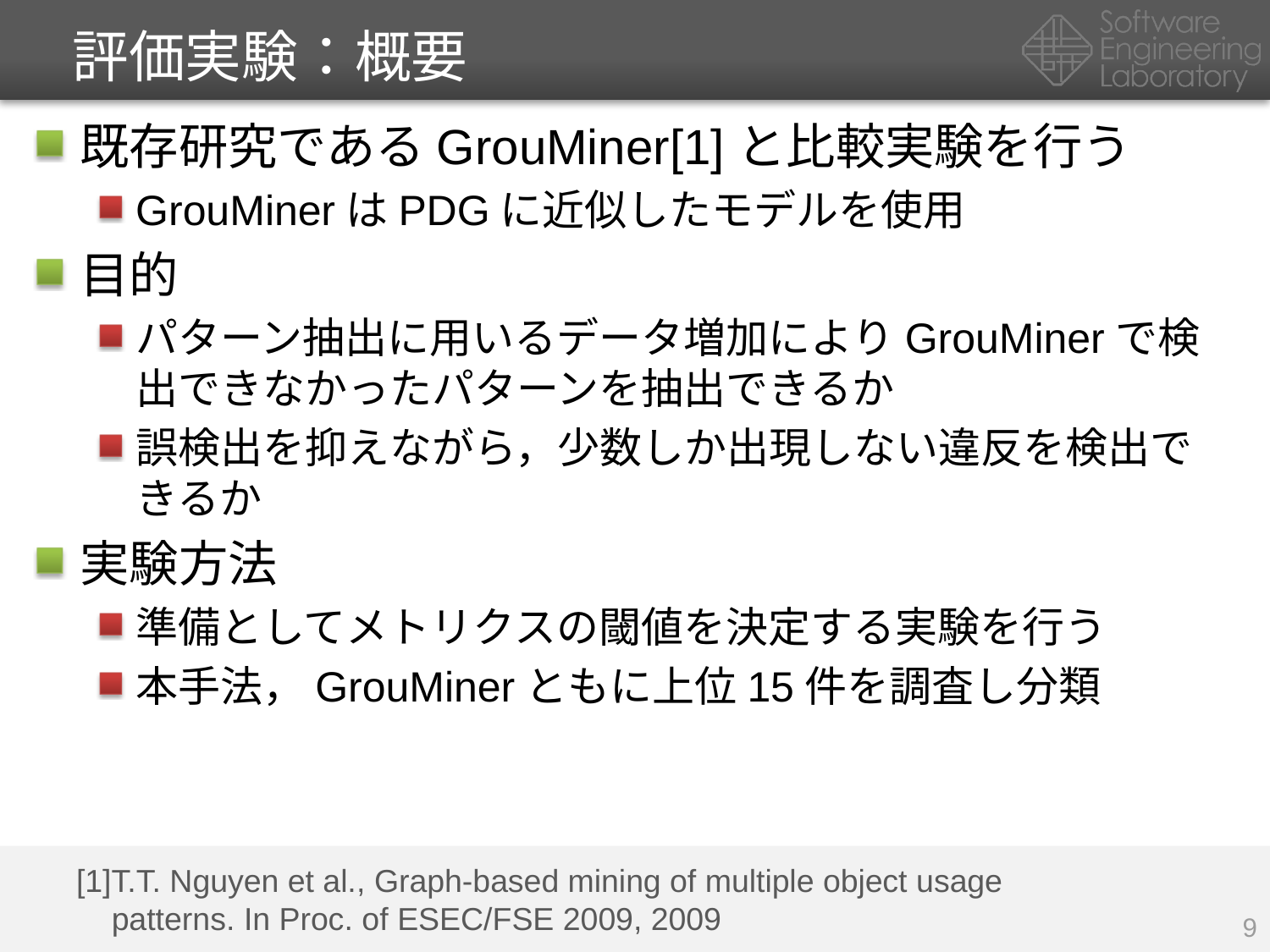

# 評価実験：概要
既存研究であるGrouMiner[1]と比較実験を行う
GrouMinerはPDGに近似したモデルを使用
目的
パターン抽出に用いるデータ増加によりGrouMinerで検出できなかったパターンを抽出できるか
誤検出を抑えながら，少数しか出現しない違反を検出できるか
実験方法
準備としてメトリクスの閾値を決定する実験を行う
本手法，GrouMinerともに上位15件を調査し分類

[1]T.T. Nguyen et al., Graph-based mining of multiple object usage
    patterns. In Proc. of ESEC/FSE 2009, 2009
9